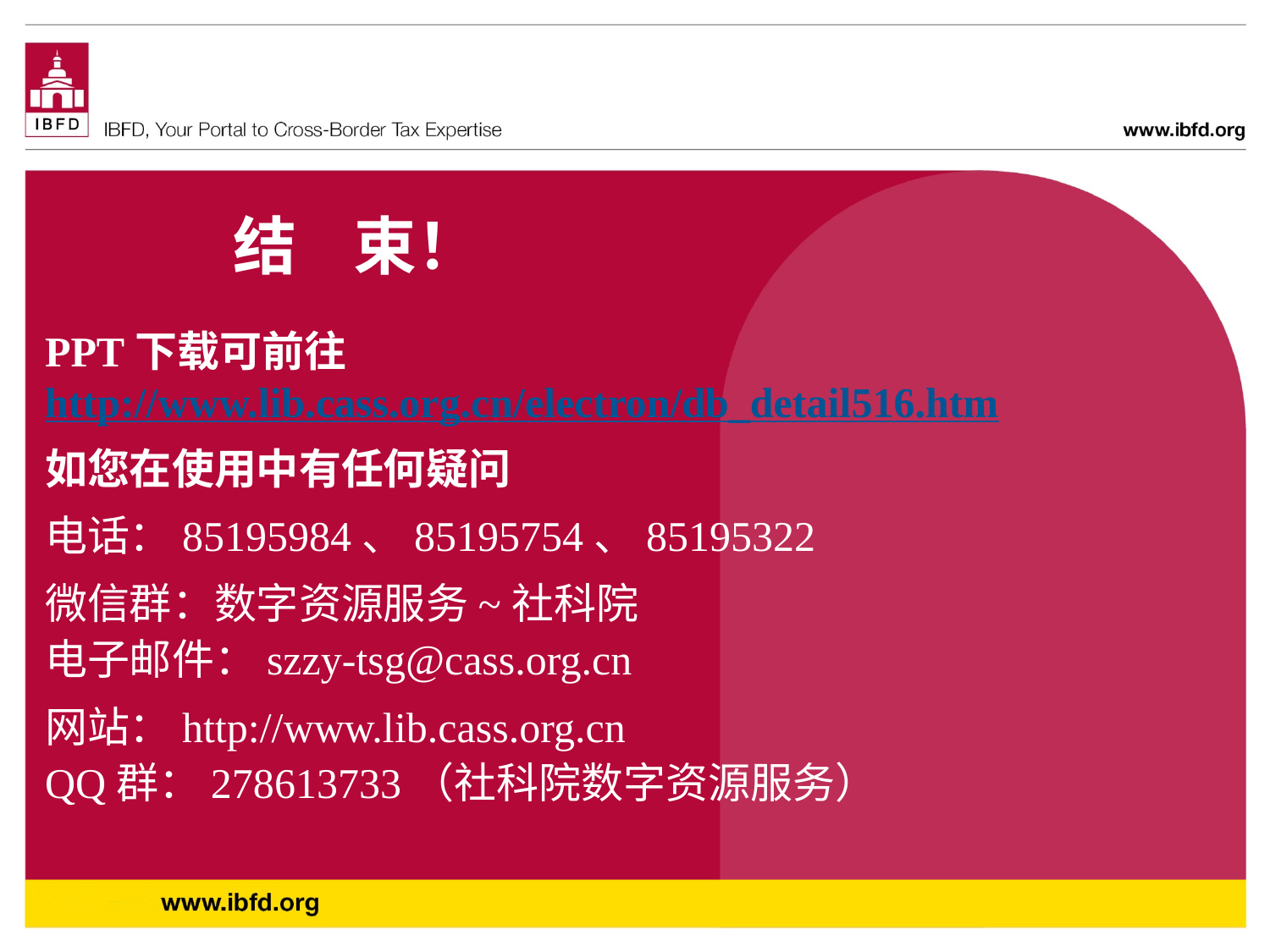

结    束！

PPT下载可前往
http://www.lib.cass.org.cn/electron/db_detail516.htm
如您在使用中有任何疑问
电话：85195984、85195754、85195322
微信群：数字资源服务~社科院
电子邮件：szzy-tsg@cass.org.cn
网站：http://www.lib.cass.org.cn 
QQ群：278613733（社科院数字资源服务）

© 2015 IBFD